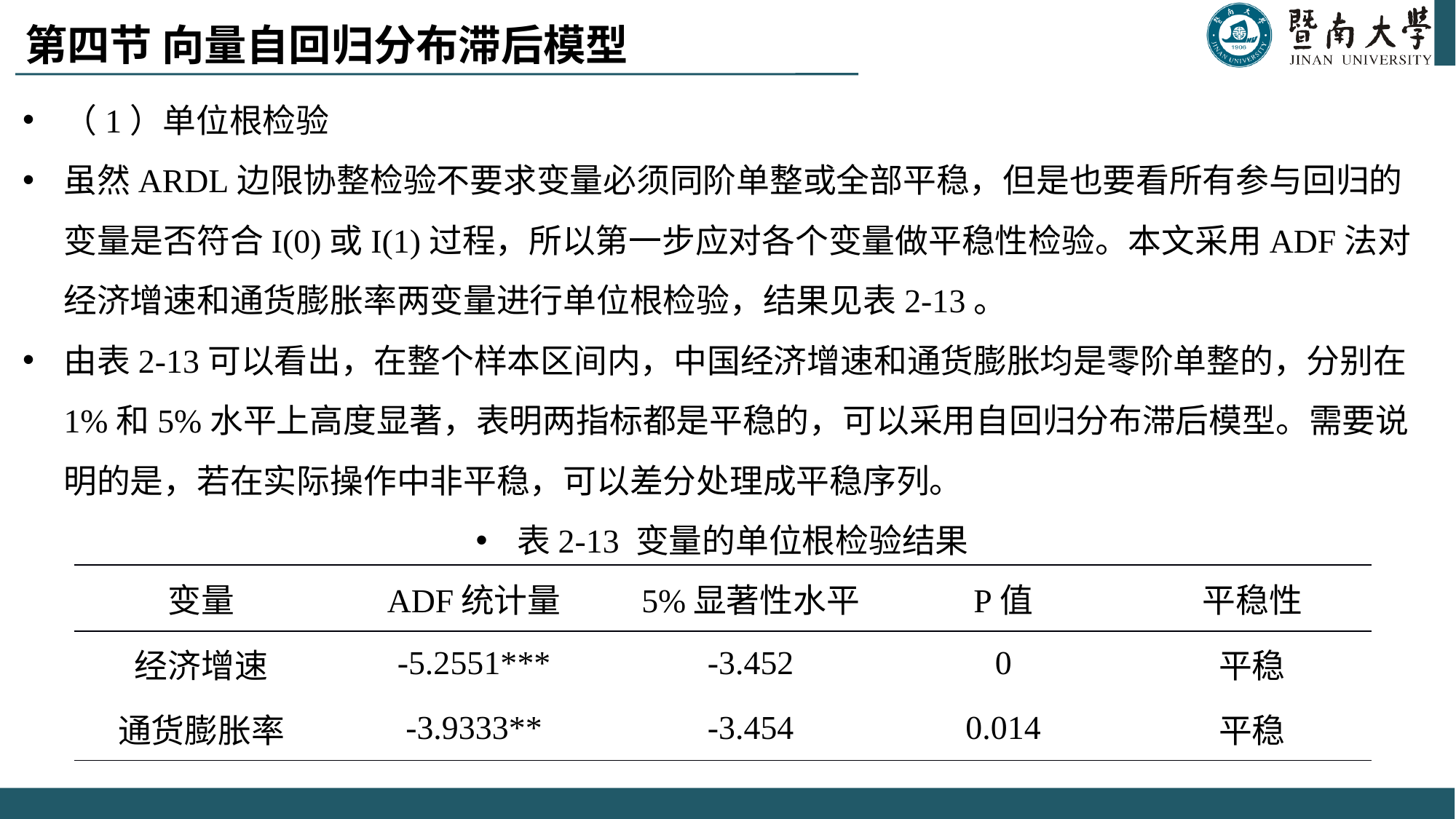

# 第四节 向量自回归分布滞后模型
（1）单位根检验
虽然ARDL边限协整检验不要求变量必须同阶单整或全部平稳，但是也要看所有参与回归的变量是否符合I(0)或I(1)过程，所以第一步应对各个变量做平稳性检验。本文采用ADF法对经济增速和通货膨胀率两变量进行单位根检验，结果见表2-13。
由表2-13可以看出，在整个样本区间内，中国经济增速和通货膨胀均是零阶单整的，分别在1%和5%水平上高度显著，表明两指标都是平稳的，可以采用自回归分布滞后模型。需要说明的是，若在实际操作中非平稳，可以差分处理成平稳序列。
表2-13 变量的单位根检验结果

| 变量 | ADF统计量 | 5%显著性水平 | P值 | 平稳性 |
| --- | --- | --- | --- | --- |
| 经济增速 | -5.2551\*\*\* | -3.452 | 0 | 平稳 |
| 通货膨胀率 | -3.9333\*\* | -3.454 | 0.014 | 平稳 |